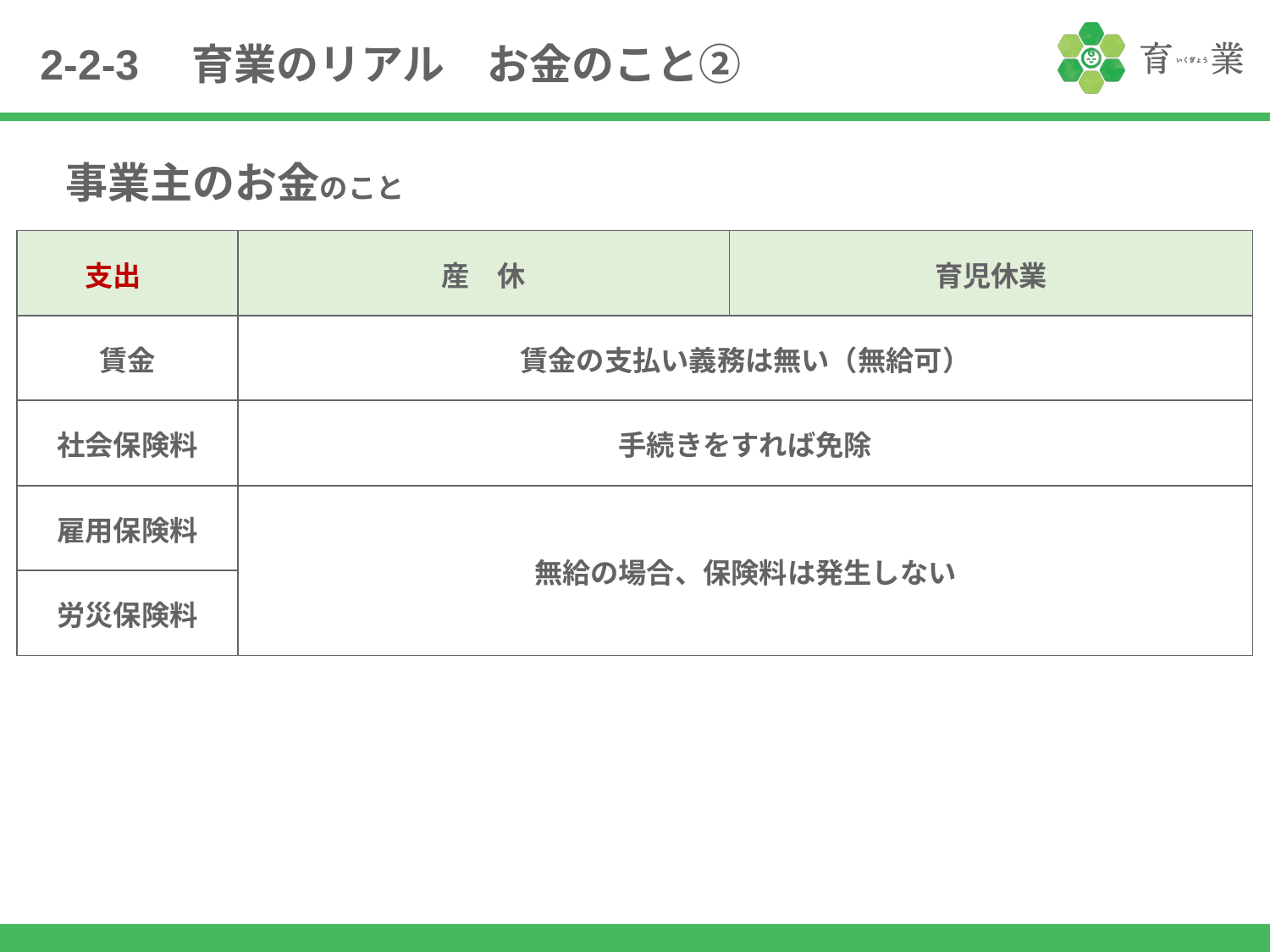

2-2-3　育業のリアル　お金のこと②
事業主のお金のこと
| 支出 | 産　休 | 育児休業 |
| --- | --- | --- |
| 賃金 | 賃金の支払い義務は無い（無給可） |  |
| 社会保険料 | 手続きをすれば免除 |  |
| 雇用保険料 | 無給の場合、保険料は発生しない |  |
| 労災保険料 |  |  |